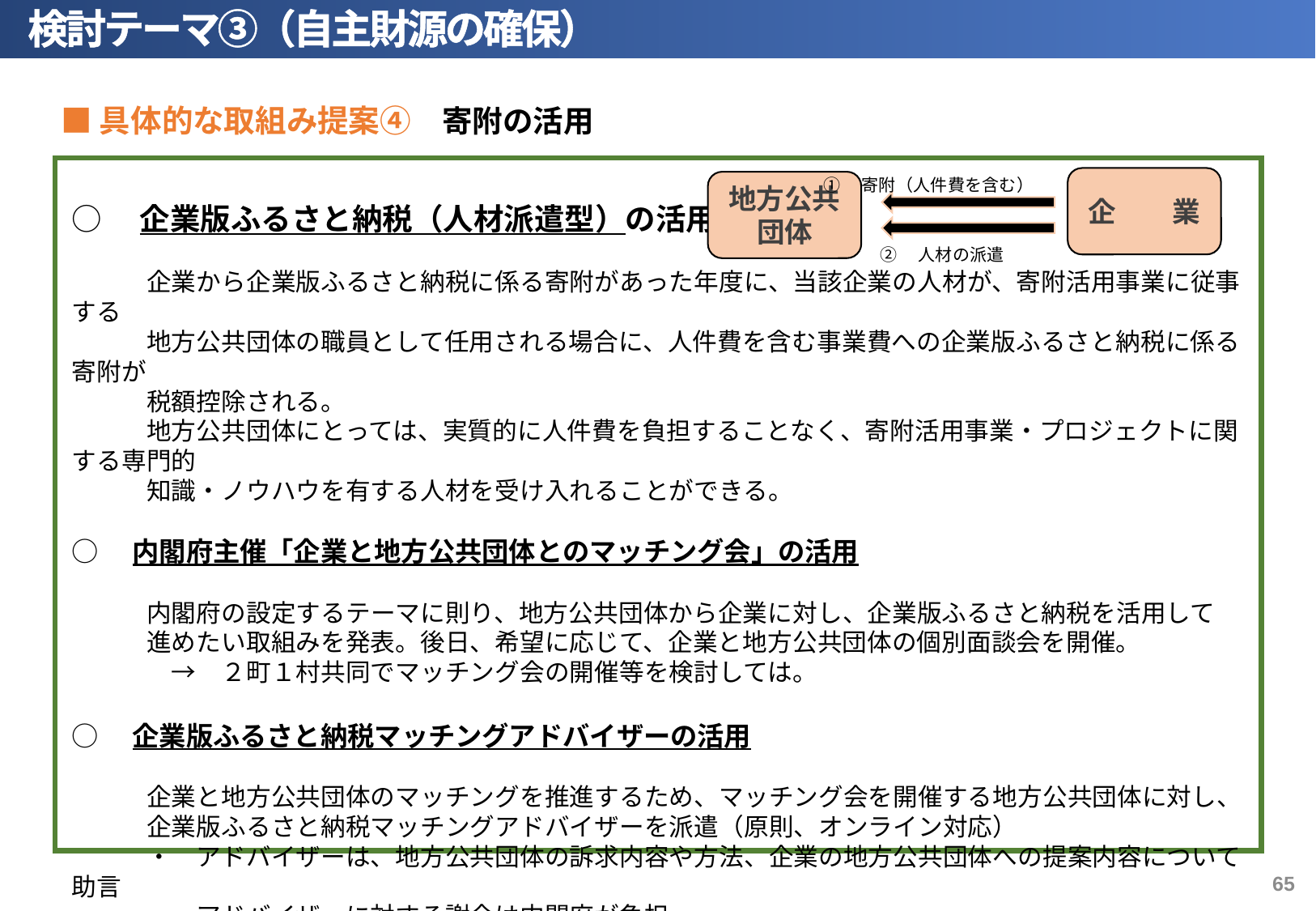

検討テーマ③（自主財源の確保）
■具体的な取組み提案④　寄附の活用

○　企業版ふるさと納税（人材派遣型）の活用

　　　企業から企業版ふるさと納税に係る寄附があった年度に、当該企業の人材が、寄附活用事業に従事する
　　　地方公共団体の職員として任用される場合に、人件費を含む事業費への企業版ふるさと納税に係る寄附が
　　　税額控除される。
　　　地方公共団体にとっては、実質的に人件費を負担することなく、寄附活用事業・プロジェクトに関する専門的
　　　知識・ノウハウを有する人材を受け入れることができる。

○　内閣府主催「企業と地方公共団体とのマッチング会」の活用

　　　内閣府の設定するテーマに則り、地方公共団体から企業に対し、企業版ふるさと納税を活用して
　　　進めたい取組みを発表。後日、希望に応じて、企業と地方公共団体の個別面談会を開催。
　　　　→　２町１村共同でマッチング会の開催等を検討しては。

○　企業版ふるさと納税マッチングアドバイザーの活用

　　　企業と地方公共団体のマッチングを推進するため、マッチング会を開催する地方公共団体に対し、
　　　企業版ふるさと納税マッチングアドバイザーを派遣（原則、オンライン対応）
　　　・　アドバイザーは、地方公共団体の訴求内容や方法、企業の地方公共団体への提案内容について助言
　　　・　アドバイザーに対する謝金は内閣府が負担
企　　業
①　寄附（人件費を含む）
地方公共団体

②　人材の派遣
65